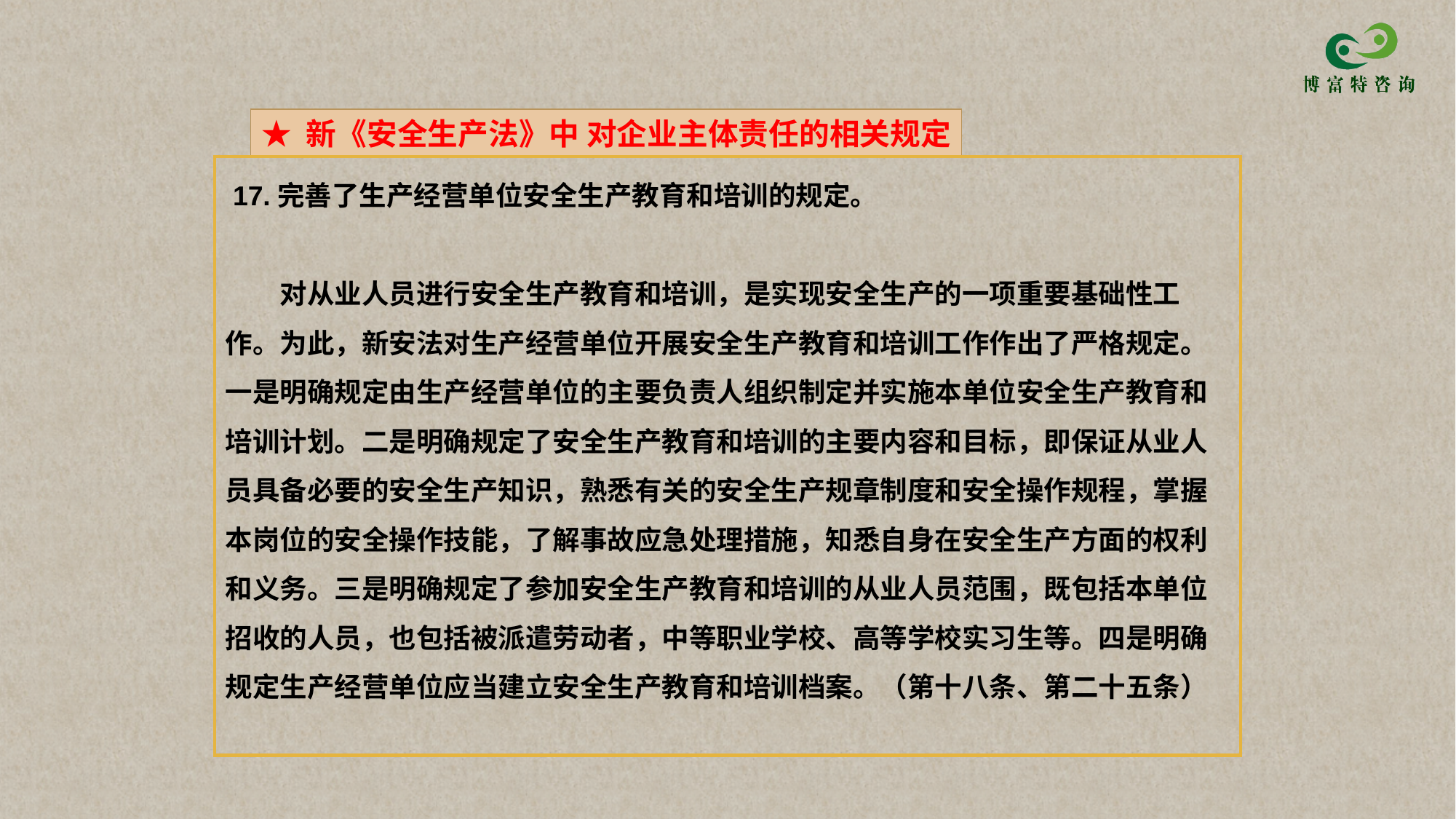

★ 新《安全生产法》中 对企业主体责任的相关规定
 17.完善了生产经营单位安全生产教育和培训的规定。

　　对从业人员进行安全生产教育和培训，是实现安全生产的一项重要基础性工作。为此，新安法对生产经营单位开展安全生产教育和培训工作作出了严格规定。一是明确规定由生产经营单位的主要负责人组织制定并实施本单位安全生产教育和培训计划。二是明确规定了安全生产教育和培训的主要内容和目标，即保证从业人员具备必要的安全生产知识，熟悉有关的安全生产规章制度和安全操作规程，掌握本岗位的安全操作技能，了解事故应急处理措施，知悉自身在安全生产方面的权利和义务。三是明确规定了参加安全生产教育和培训的从业人员范围，既包括本单位招收的人员，也包括被派遣劳动者，中等职业学校、高等学校实习生等。四是明确规定生产经营单位应当建立安全生产教育和培训档案。（第十八条、第二十五条）